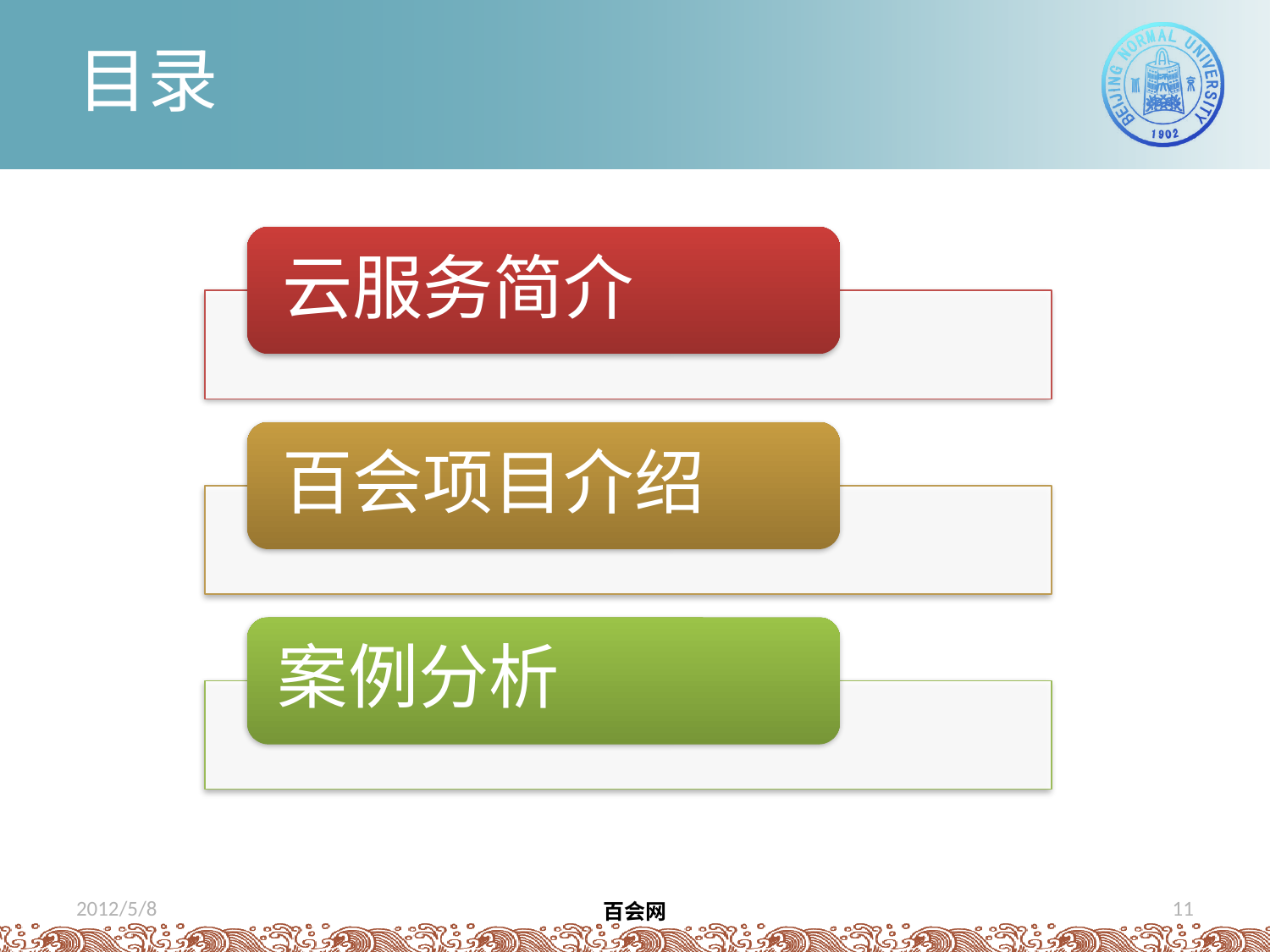

# 目录
云服务简介
百会项目介绍

案例分析
2012/5/8
11
百会网